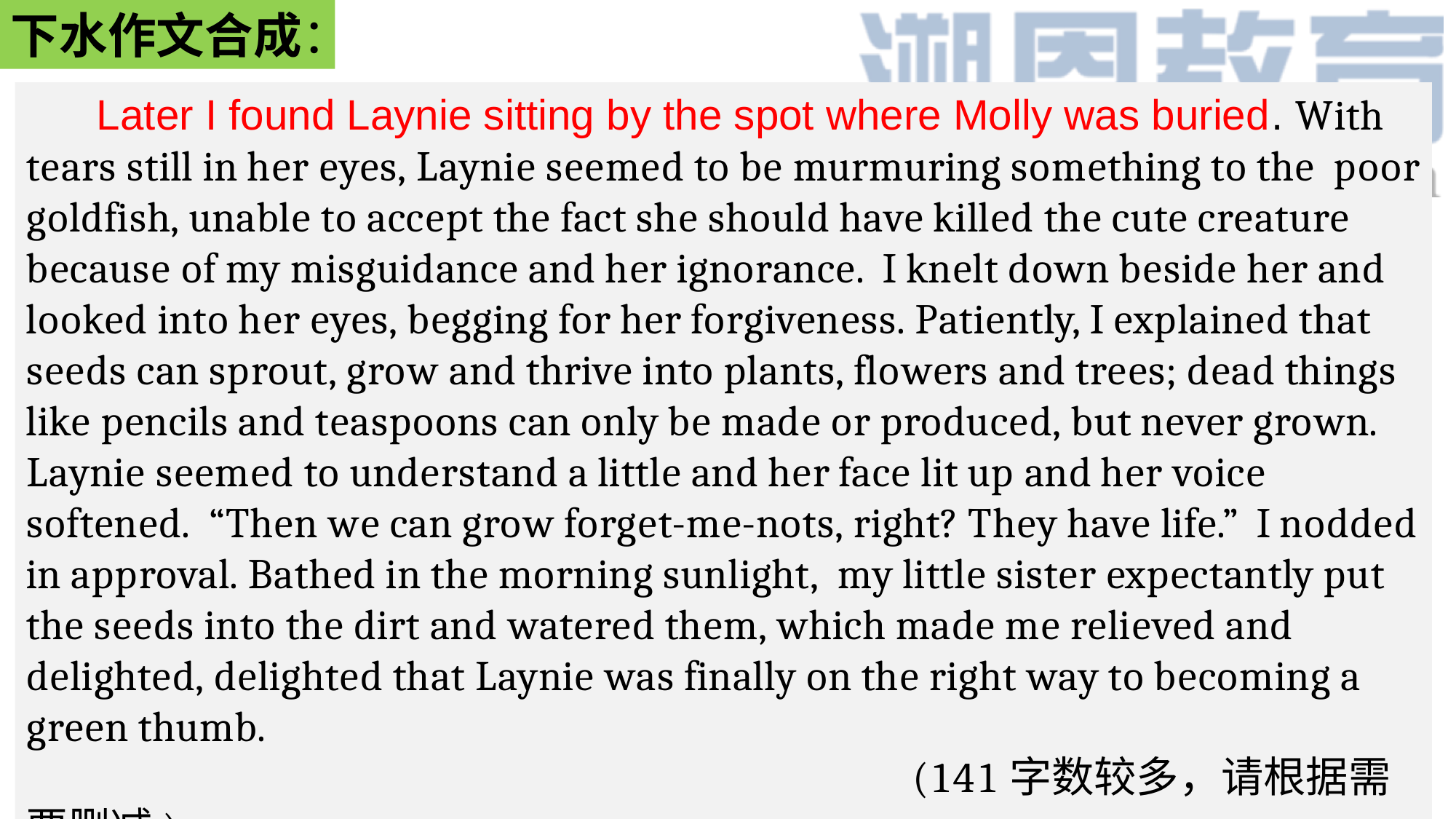

下水作文合成：
      Later I found Laynie sitting by the spot where Molly was buried. With tears still in her eyes, Laynie seemed to be murmuring something to the  poor goldfish, unable to accept the fact she should have killed the cute creature because of my misguidance and her ignorance.  I knelt down beside her and looked into her eyes, begging for her forgiveness. Patiently, I explained that seeds can sprout, grow and thrive into plants, flowers and trees; dead things like pencils and teaspoons can only be made or produced, but never grown. Laynie seemed to understand a little and her face lit up and her voice softened.  “Then we can grow forget-me-nots, right? They have life.”  I nodded in approval. Bathed in the morning sunlight,  my little sister expectantly put the seeds into the dirt and watered them, which made me relieved and delighted, delighted that Laynie was finally on the right way to becoming a green thumb.
                                                                           (141字数较多，请根据需要删减)